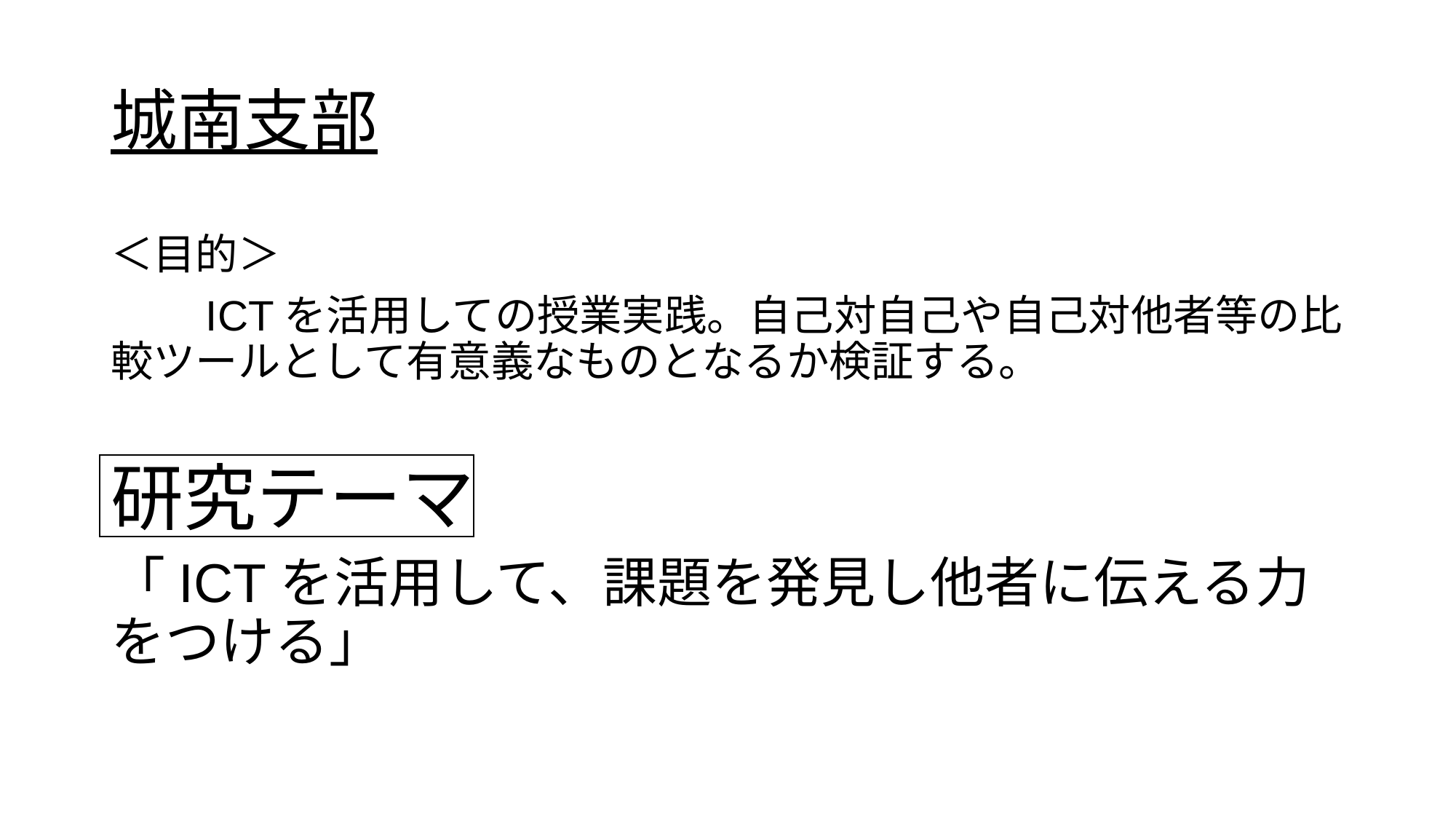

# 城南支部

＜目的＞
　　ICTを活用しての授業実践。自己対自己や自己対他者等の比較ツールとして有意義なものとなるか検証する。

研究テーマ
「ICTを活用して、課題を発見し他者に伝える力をつける」